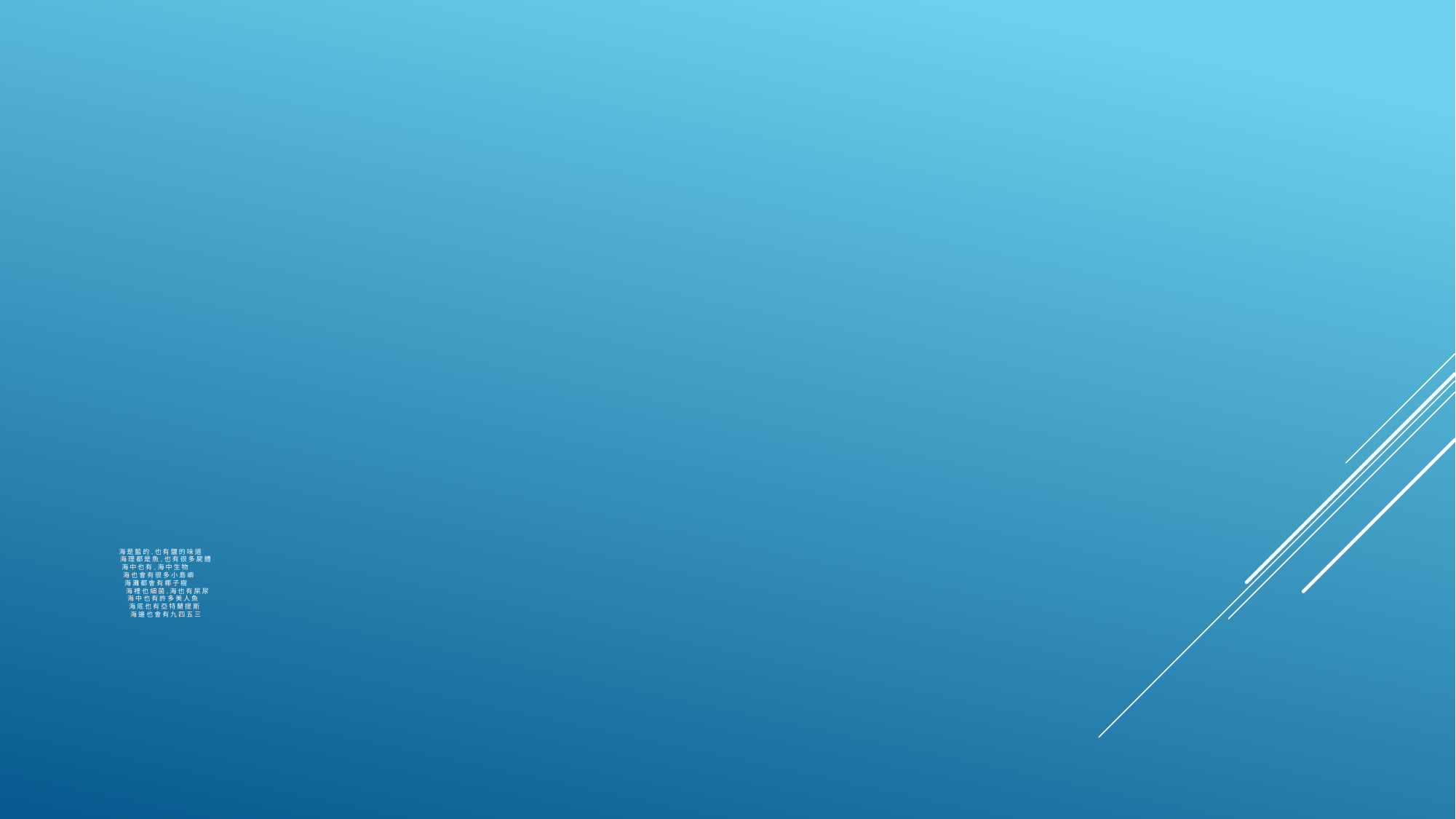

# 海 是 藍 的 , 也 有 鹽 的 味 道 海 理 都 是 魚 , 也 有 很 多 屍 體 海 中 也 有 , 海 中 生 物 海 也 會 有 很 多 小 島 嶼 海 灘 都 會 有 椰 子 樹 海 裡 也 細 菌 , 海 也 有 屎 尿 海 中 也 有 許 多 美 人 魚 海 底 也 有 亞 特 蘭 提 斯 海 邊 也 會 有 九 四 五 三